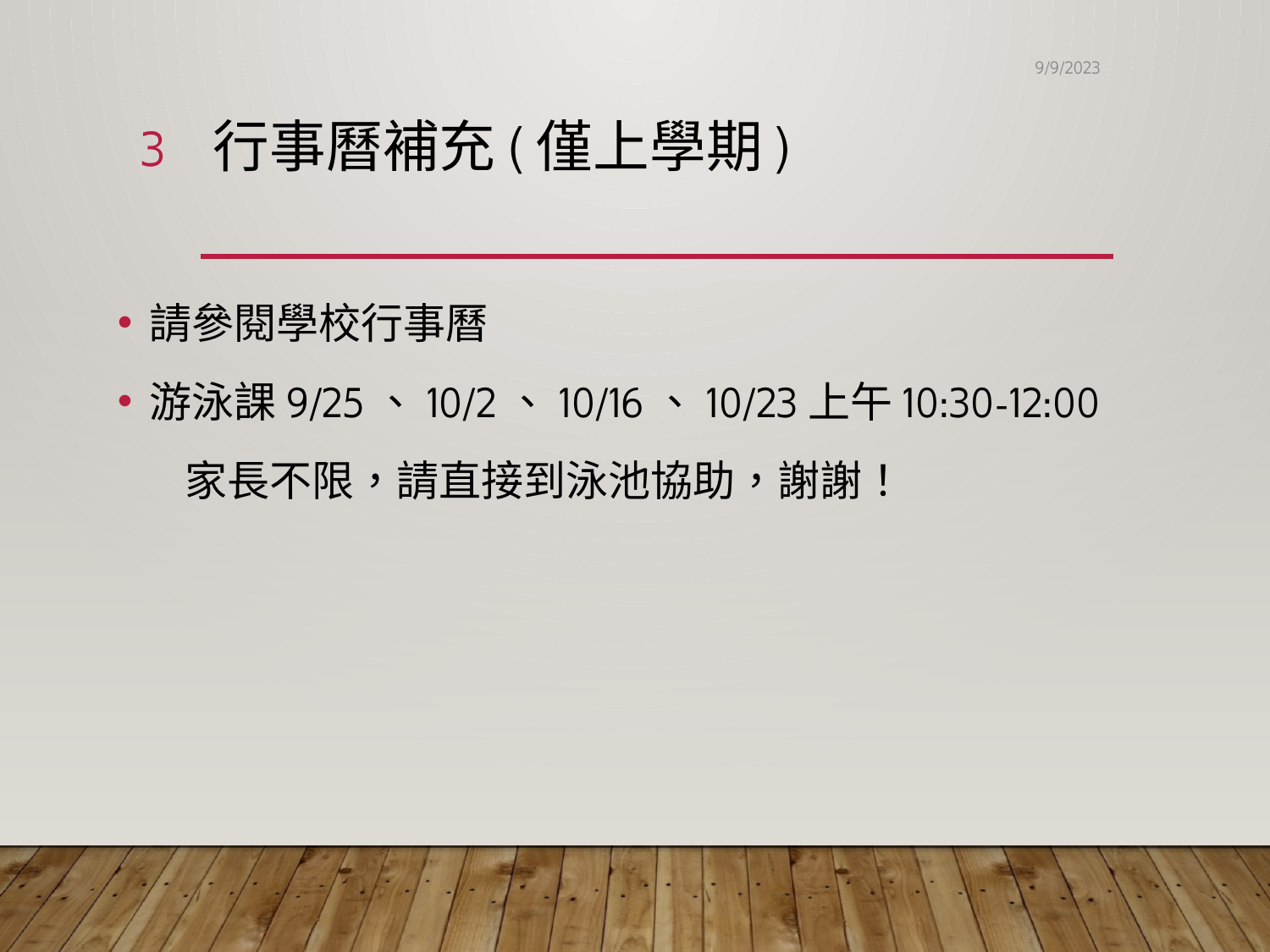

9/9/2023
3
# 行事曆補充(僅上學期)
請參閱學校行事曆
游泳課9/25、10/2、10/16、10/23上午10:30-12:00
      家長不限，請直接到泳池協助，謝謝！